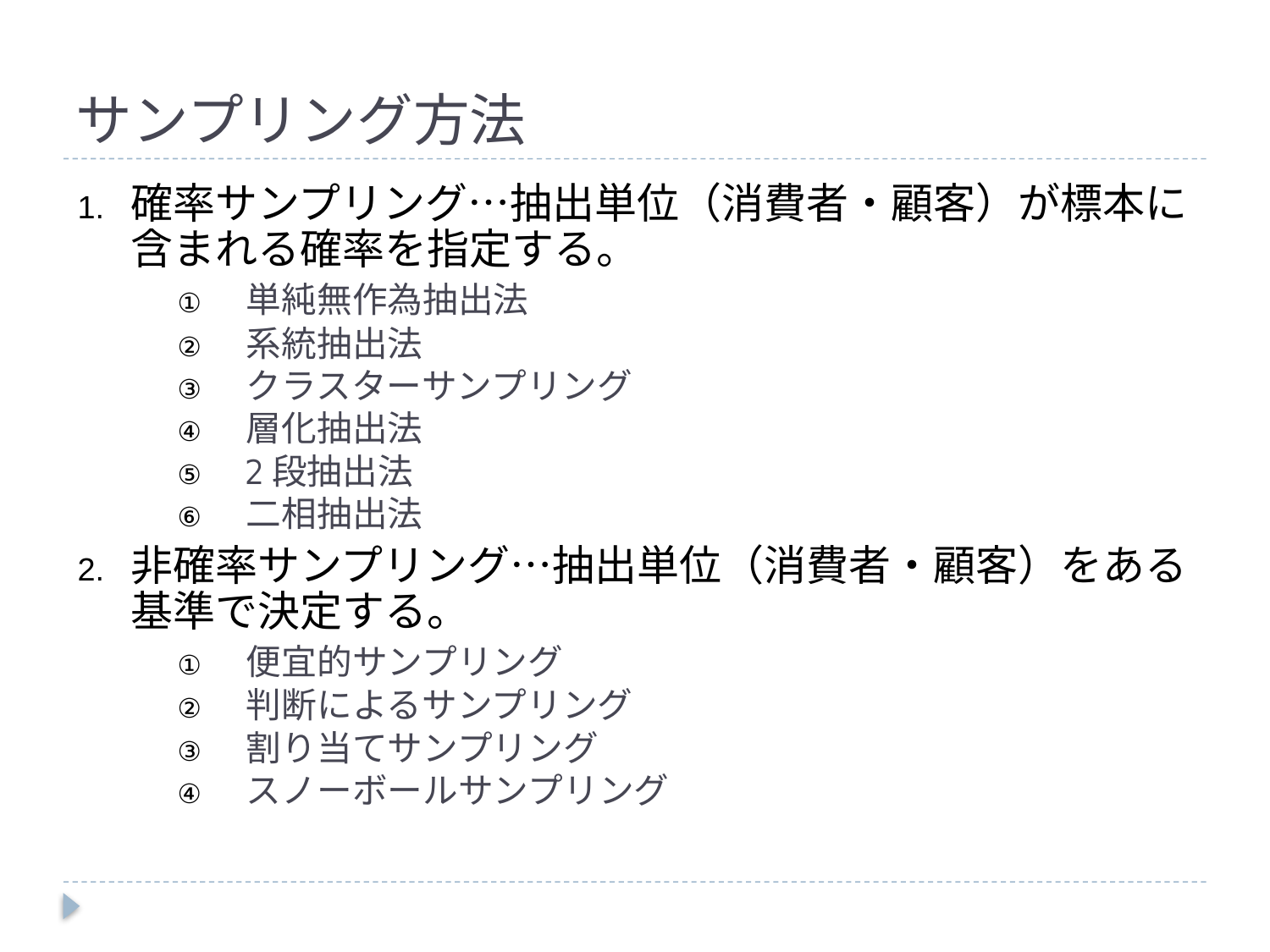

# サンプリング方法
確率サンプリング…抽出単位（消費者・顧客）が標本に含まれる確率を指定する。
単純無作為抽出法
系統抽出法
クラスターサンプリング
層化抽出法
2段抽出法
二相抽出法
非確率サンプリング…抽出単位（消費者・顧客）をある基準で決定する。
便宜的サンプリング
判断によるサンプリング
割り当てサンプリング
スノーボールサンプリング